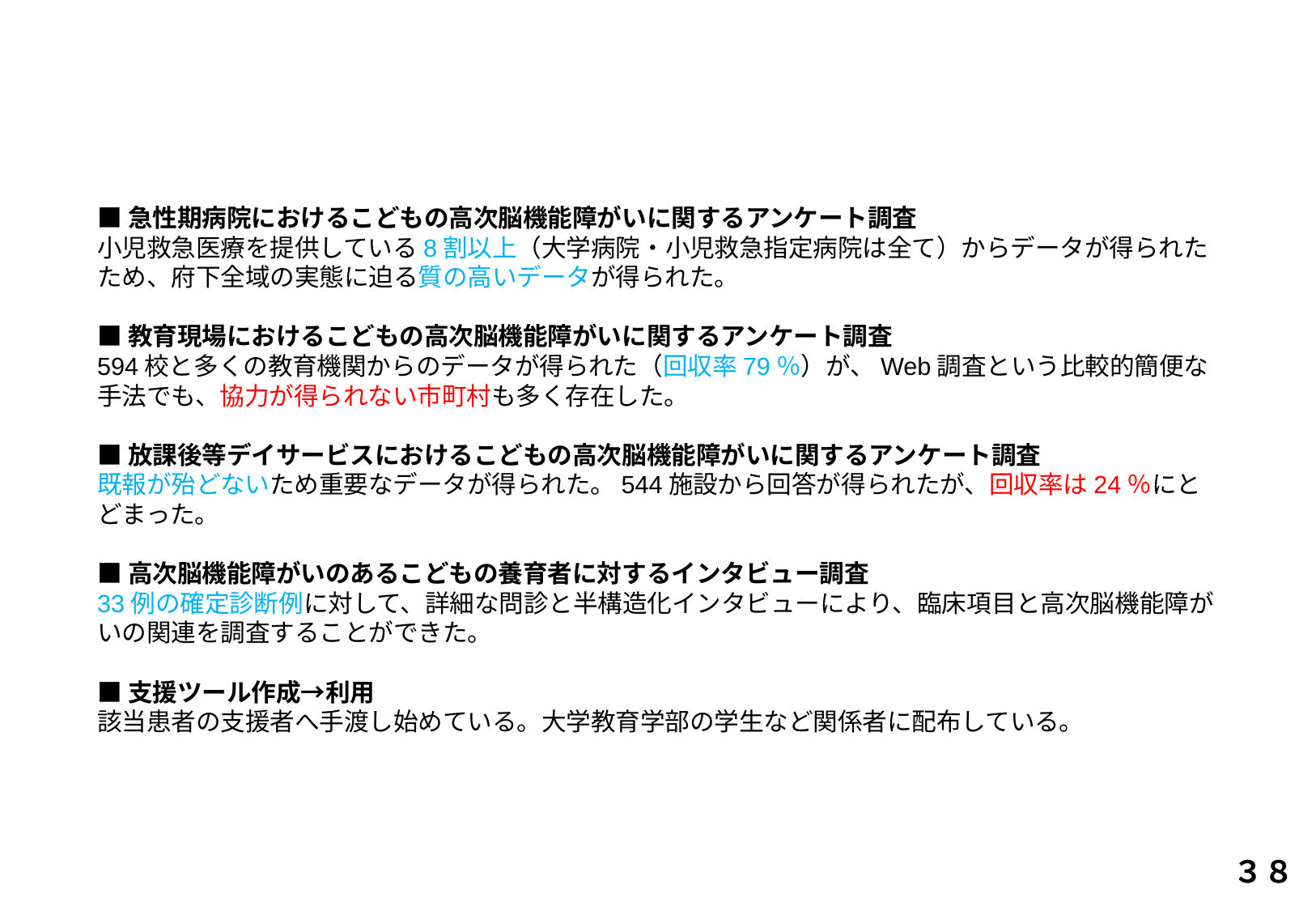

■急性期病院におけるこどもの高次脳機能障がいに関するアンケート調査
小児救急医療を提供している8割以上（大学病院・小児救急指定病院は全て）からデータが得られたため、府下全域の実態に迫る質の高いデータが得られた。

■教育現場におけるこどもの高次脳機能障がいに関するアンケート調査
594校と多くの教育機関からのデータが得られた（回収率79％）が、Web調査という比較的簡便な手法でも、協力が得られない市町村も多く存在した。

■放課後等デイサービスにおけるこどもの高次脳機能障がいに関するアンケート調査
既報が殆どないため重要なデータが得られた。544施設から回答が得られたが、回収率は24％にとどまった。

■高次脳機能障がいのあるこどもの養育者に対するインタビュー調査
33例の確定診断例に対して、詳細な問診と半構造化インタビューにより、臨床項目と高次脳機能障がいの関連を調査することができた。

■支援ツール作成→利用
該当患者の支援者へ手渡し始めている。大学教育学部の学生など関係者に配布している。
３８